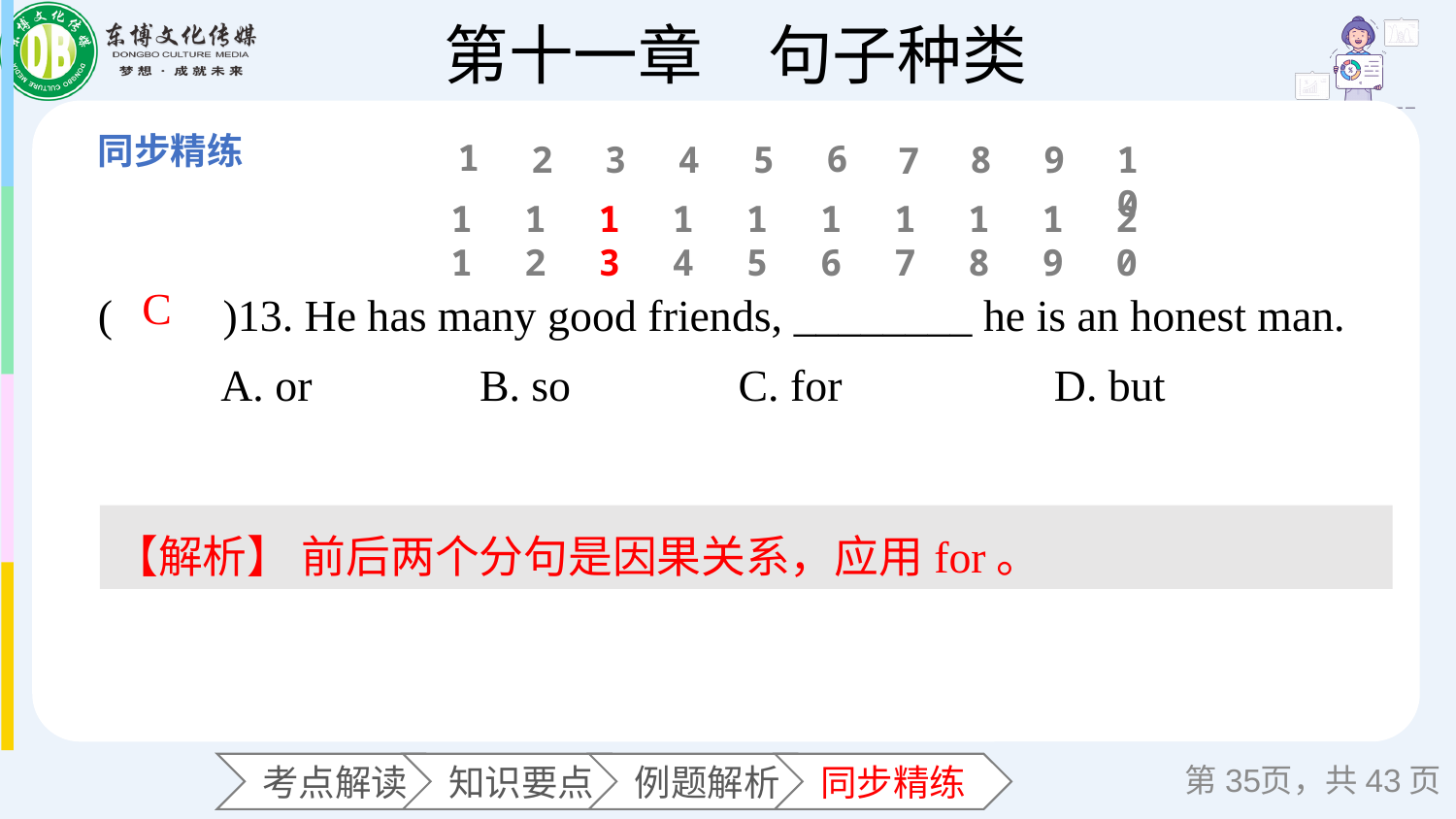

1
6
2
3
4
5
8
9
10
7
11
12
13
14
15
16
17
18
19
20
(　　)13. He has many good friends, ________ he is an honest man.
           A. or               B. so               C. for                   D. but
C
【解析】 前后两个分句是因果关系，应用for。
第35页，共43页